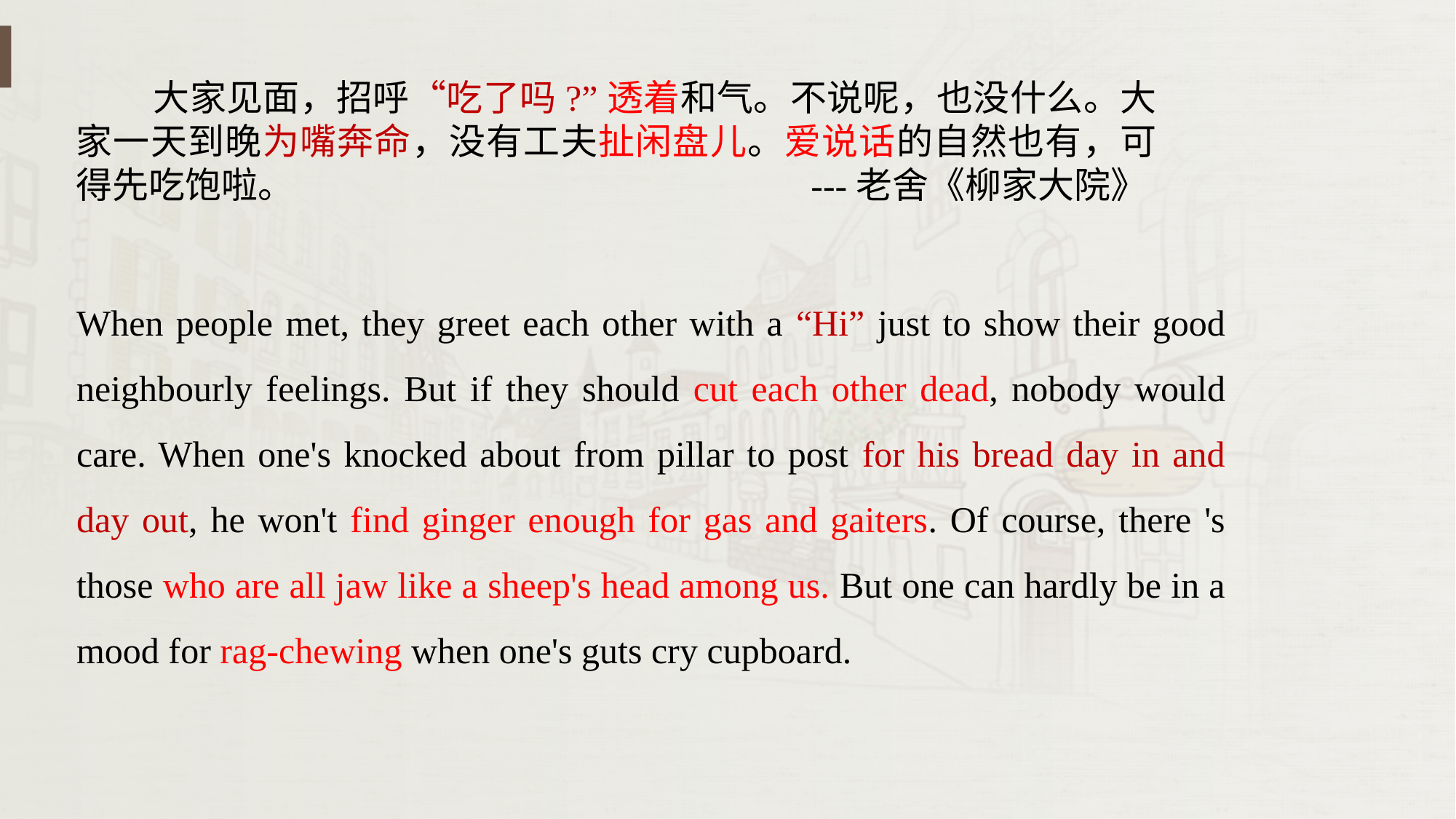

大家见面，招呼“吃了吗?”透着和气。不说呢，也没什么。大家一天到晚为嘴奔命，没有工夫扯闲盘儿。爱说话的自然也有，可得先吃饱啦。                                                              ---老舍《柳家大院》
When people met, they greet each other with a “Hi” just to show their good neighbourly feelings. But if they should cut each other dead, nobody would care. When one's knocked about from pillar to post for his bread day in and day out, he won't find ginger enough for gas and gaiters. Of course, there 's those who are all jaw like a sheep's head among us. But one can hardly be in a mood for rag-chewing when one's guts cry cupboard.